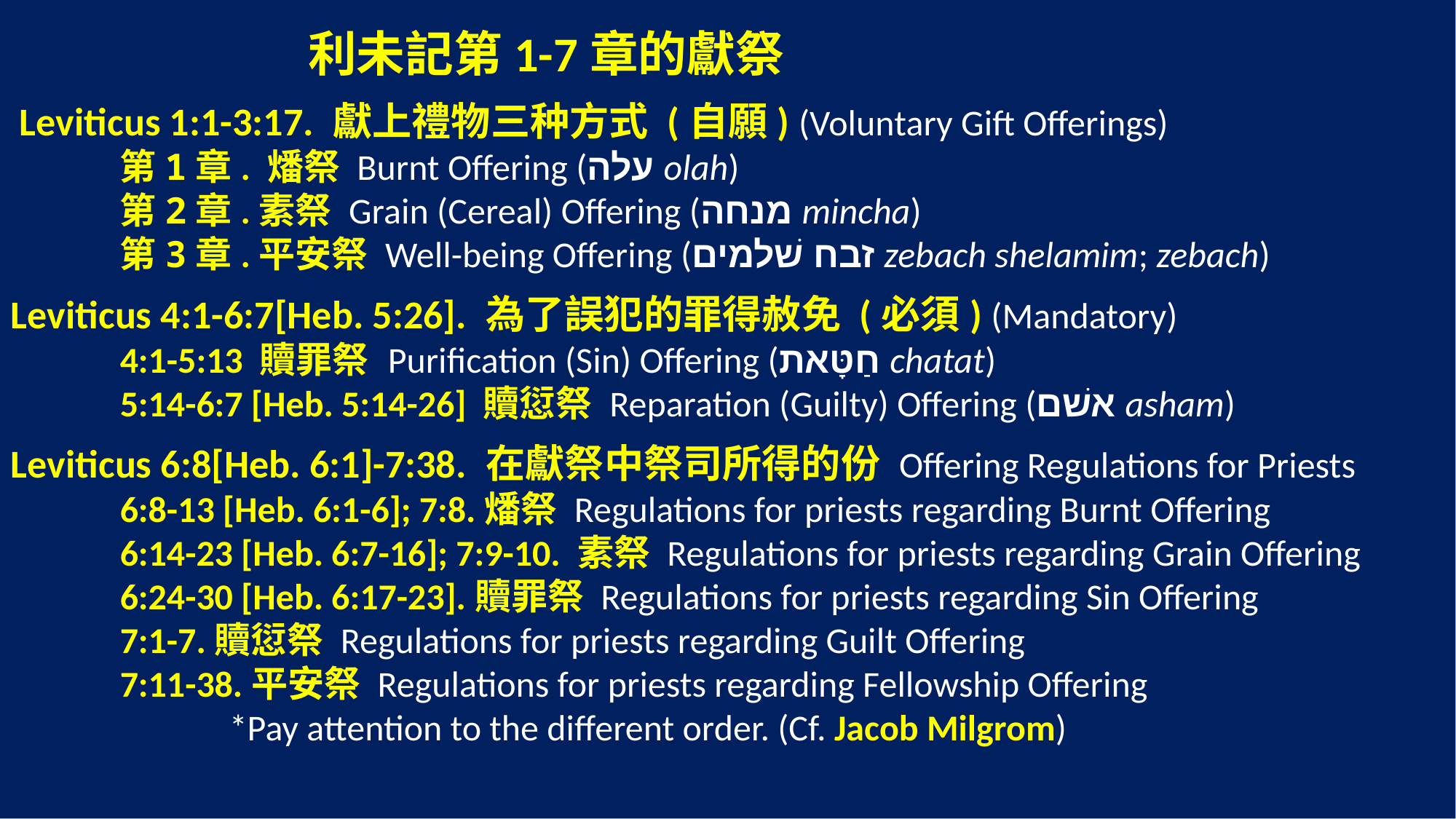

利未記第1-7章的獻祭

 Leviticus 1:1-3:17. 獻上禮物三种方式 (自願) (Voluntary Gift Offerings)
	第1章. 燔祭 Burnt Offering (עלה olah)
	第2章.素祭 Grain (Cereal) Offering (מנחה mincha)
	第3章.平安祭 Well-being Offering (זבח שׁלמים zebach shelamim; zebach)

Leviticus 4:1-6:7[Heb. 5:26]. 為了誤犯的罪得赦免 (必須) (Mandatory)
	4:1-5:13 贖罪祭 Purification (Sin) Offering (חַטָּאת chatat)
	5:14-6:7 [Heb. 5:14-26] 贖愆祭 Reparation (Guilty) Offering (אשׁם asham)

Leviticus 6:8[Heb. 6:1]-7:38. 在獻祭中祭司所得的份 Offering Regulations for Priests
     	6:8-13 [Heb. 6:1-6]; 7:8.燔祭 Regulations for priests regarding Burnt Offering
	6:14-23 [Heb. 6:7-16]; 7:9-10. 素祭 Regulations for priests regarding Grain Offering
	6:24-30 [Heb. 6:17-23].贖罪祭 Regulations for priests regarding Sin Offering
     	7:1-7.贖愆祭 Regulations for priests regarding Guilt Offering
     	7:11-38.平安祭 Regulations for priests regarding Fellowship Offering
		*Pay attention to the different order. (Cf. Jacob Milgrom)